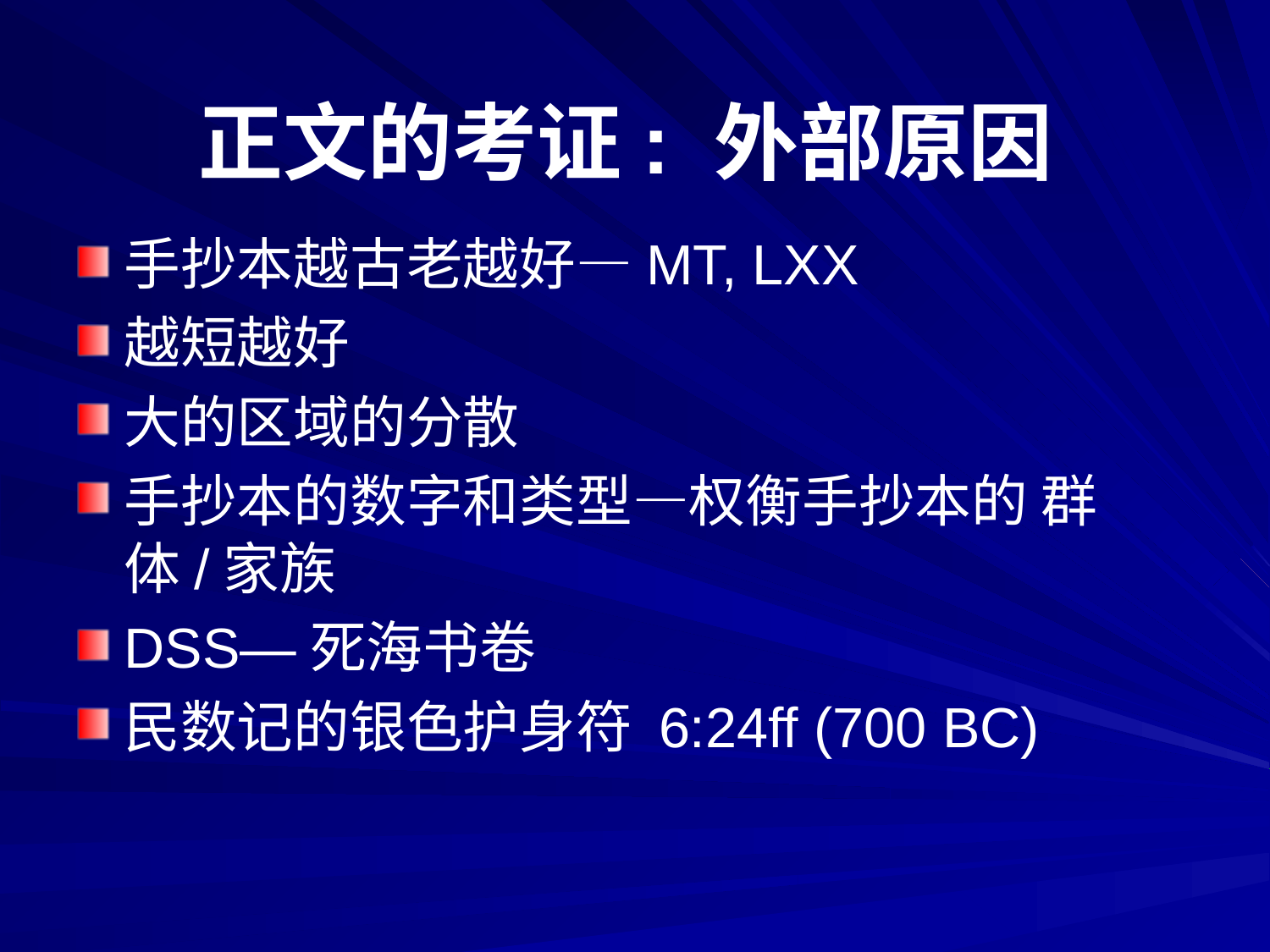

# 正文的考证: 外部原因
手抄本越古老越好—MT, LXX
越短越好
大的区域的分散
手抄本的数字和类型—权衡手抄本的 群体/家族
DSS—死海书卷
民数记的银色护身符 6:24ff (700 BC)